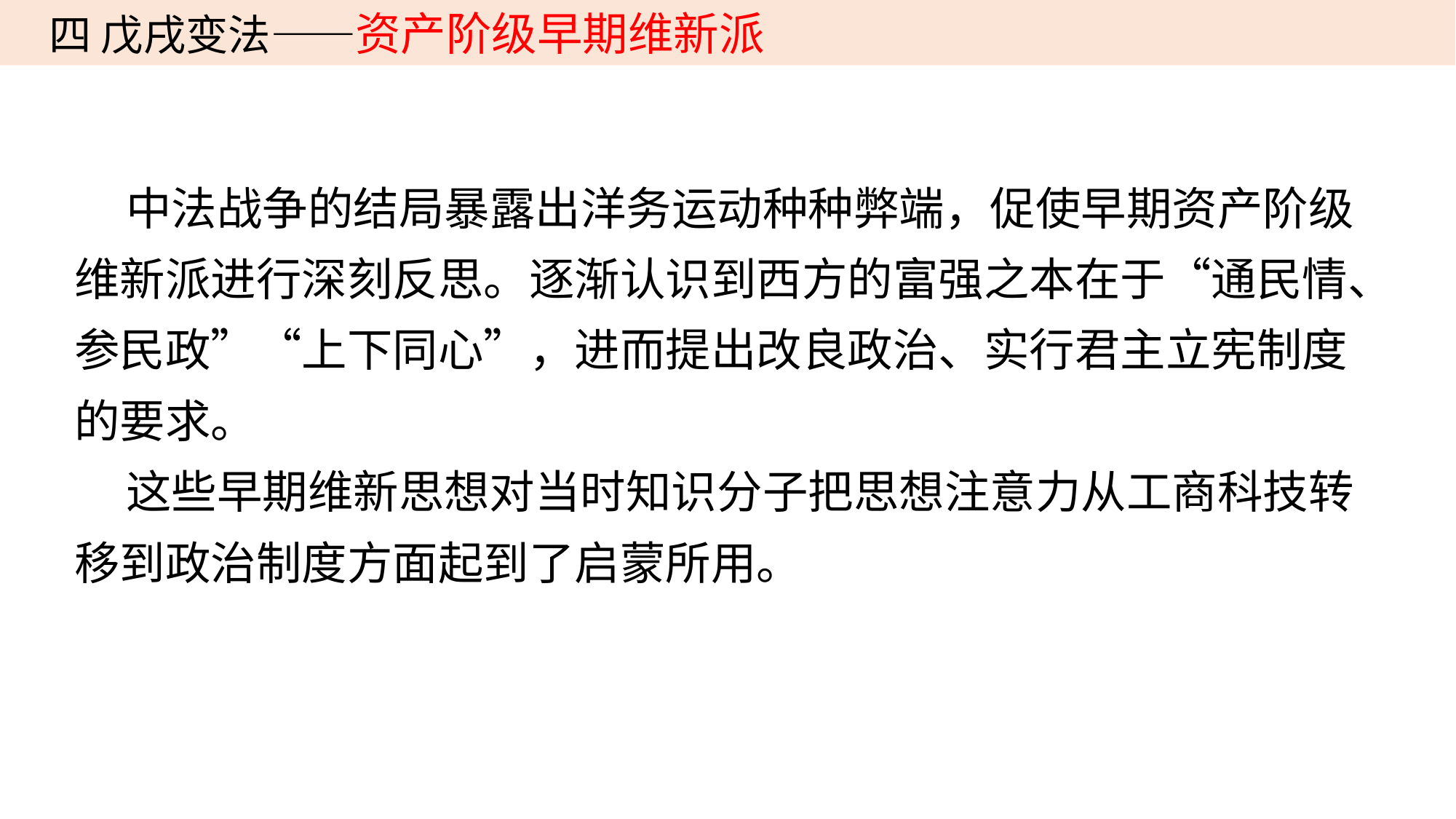

四 戊戌变法——资产阶级早期维新派
    中法战争的结局暴露出洋务运动种种弊端，促使早期资产阶级维新派进行深刻反思。逐渐认识到西方的富强之本在于“通民情、参民政”“上下同心”，进而提出改良政治、实行君主立宪制度的要求。
    这些早期维新思想对当时知识分子把思想注意力从工商科技转移到政治制度方面起到了启蒙所用。